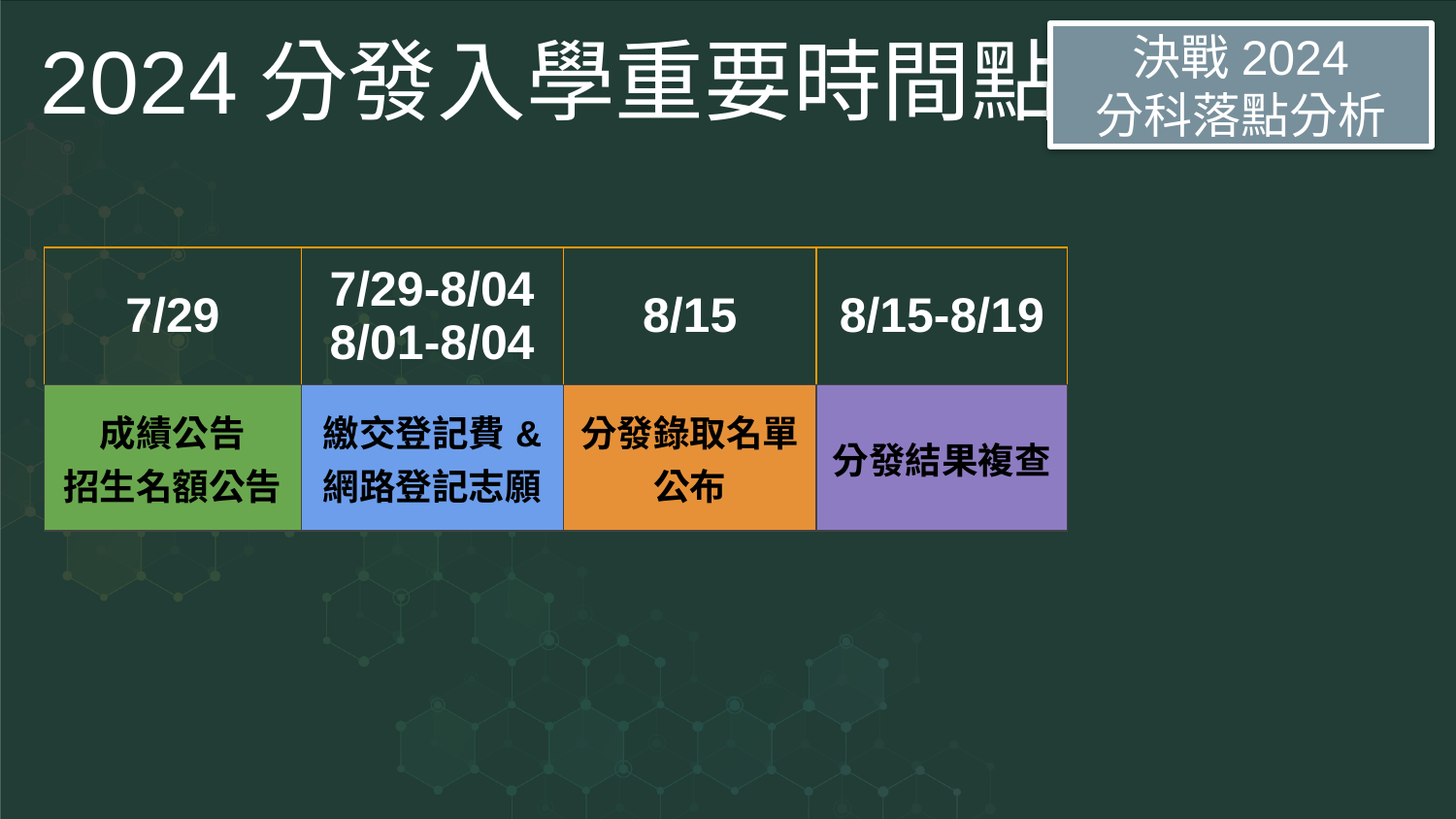

# 2024分發入學重要時間點
決戰2024
分科落點分析
| 7/29 | 7/29-8/04 8/01-8/04 | 8/15 | 8/15-8/19 |
| --- | --- | --- | --- |
| 成績公告 招生名額公告 | 繳交登記費& 網路登記志願 | 分發錄取名單 公布 | 分發結果複查 |